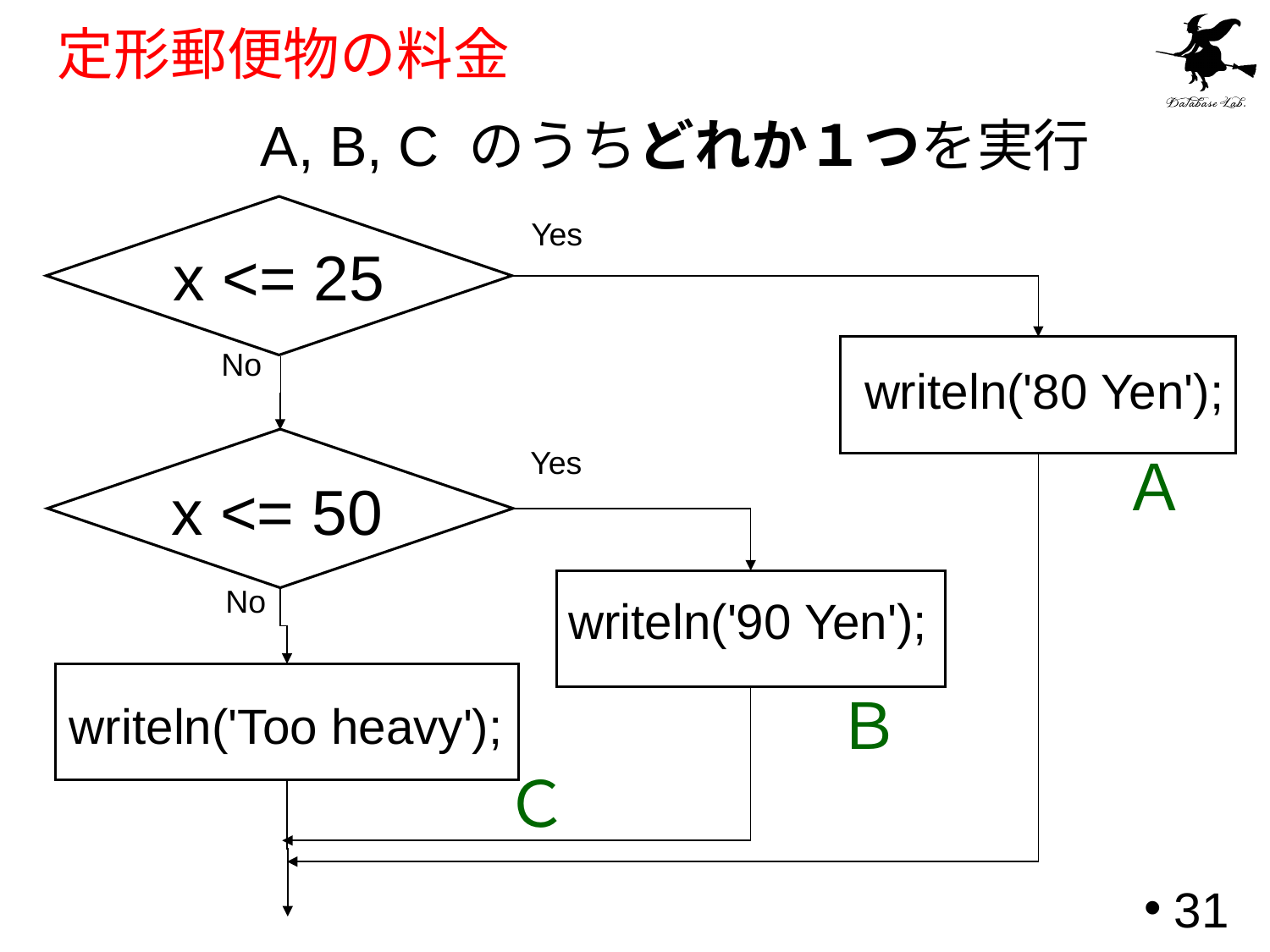

# 定形郵便物の料金
A, B, C のうちどれか１つを実行

Yes
x <= 25

No
writeln('80 Yen');

Yes
Ａ
x <= 50

No
writeln('90 Yen');

Ｂ
writeln('Too heavy');
Ｃ
31